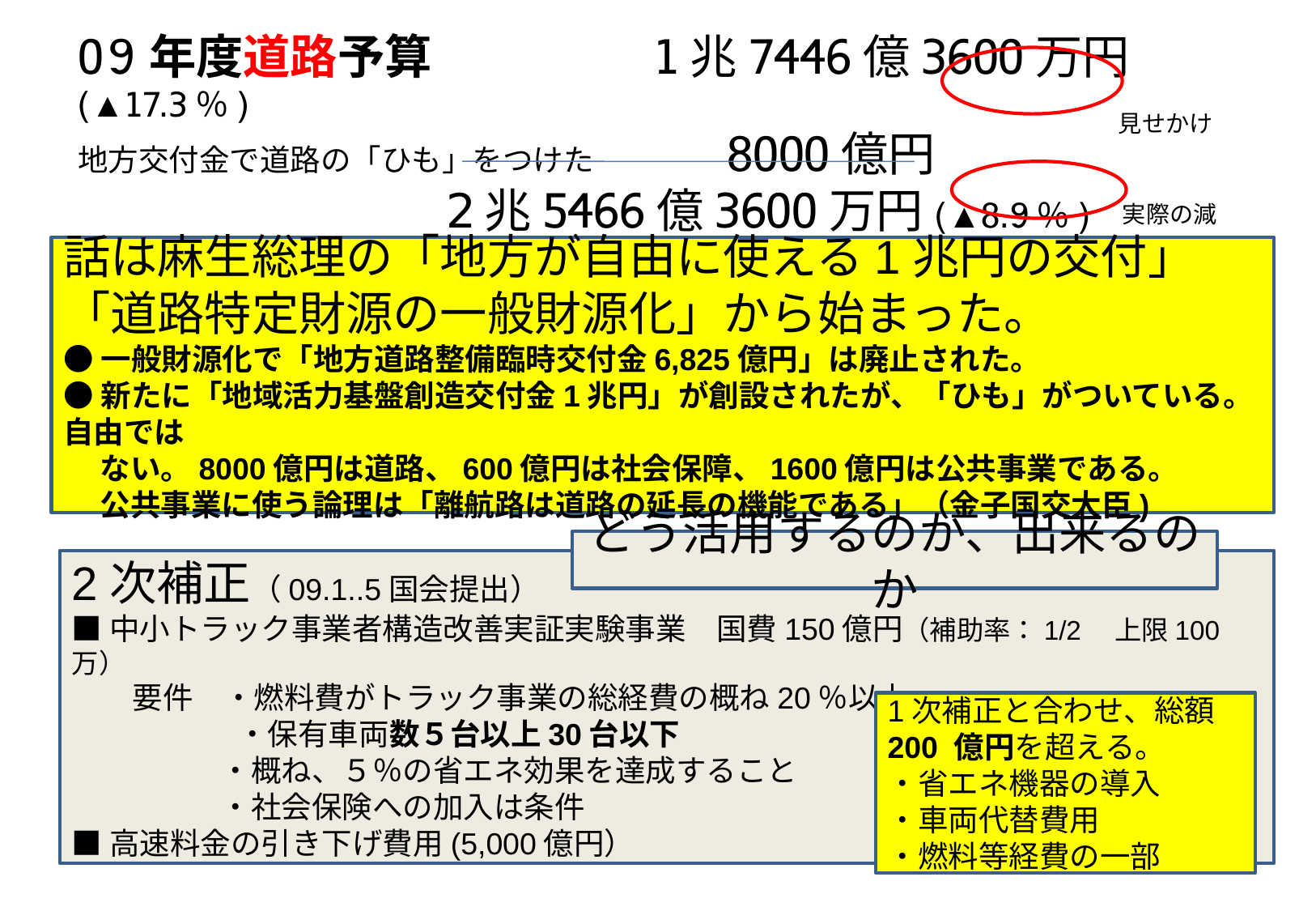

# 09年度道路予算  　　　　1兆7446億3600万円(▲17.3％) 地方交付金で道路の「ひも」をつけた 　  　8000億円 2兆5466億3600万円(▲8.9％)

見せかけ

実際の減
話は麻生総理の「地方が自由に使える1兆円の交付」「道路特定財源の一般財源化」から始まった。
●一般財源化で「地方道路整備臨時交付金6,825億円」は廃止された。
●新たに「地域活力基盤創造交付金1兆円」が創設されたが、「ひも」がついている。自由では
　 ない。8000億円は道路、600億円は社会保障、1600億円は公共事業である。
　 公共事業に使う論理は「離航路は道路の延長の機能である」（金子国交大臣)

どう活用するのか、出来るのか
2次補正（09.1..5国会提出）
■中小トラック事業者構造改善実証実験事業　国費150億円（補助率：1/2　上限100万）
　　要件　・燃料費がトラック事業の総経費の概ね20％以上
　　　　 　 ・保有車両数５台以上30台以下
　　　　    ・概ね、５％の省エネ効果を達成すること
　　　　    ・社会保険への加入は条件
■高速料金の引き下げ費用(5,000億円）
1次補正と合わせ、総額200 億円を超える。
・省エネ機器の導入
・車両代替費用
・燃料等経費の一部